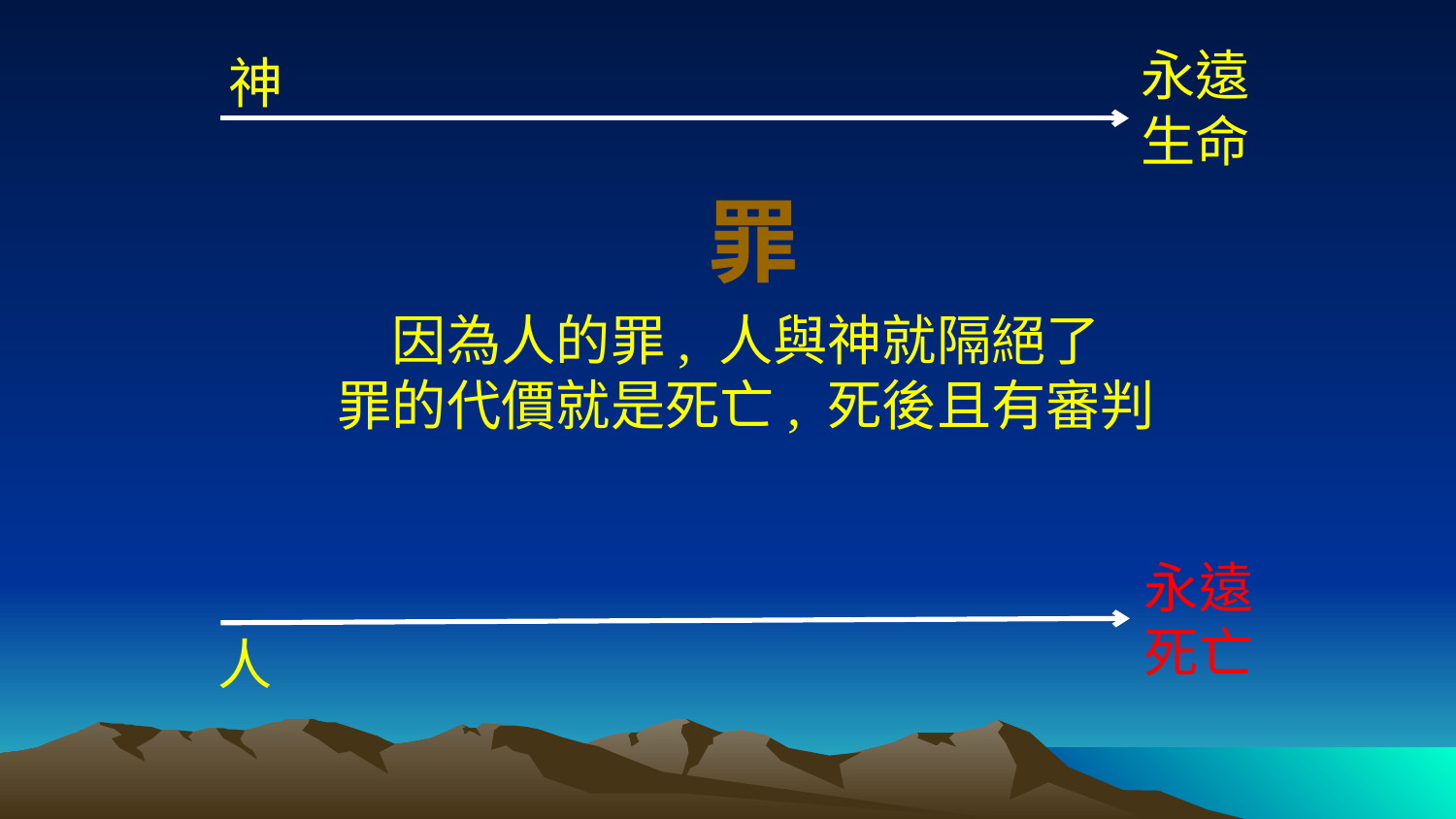

永遠
生命
神
罪
因為人的罪, 人與神就隔絕了
罪的代價就是死亡, 死後且有審判
永遠
死亡
人